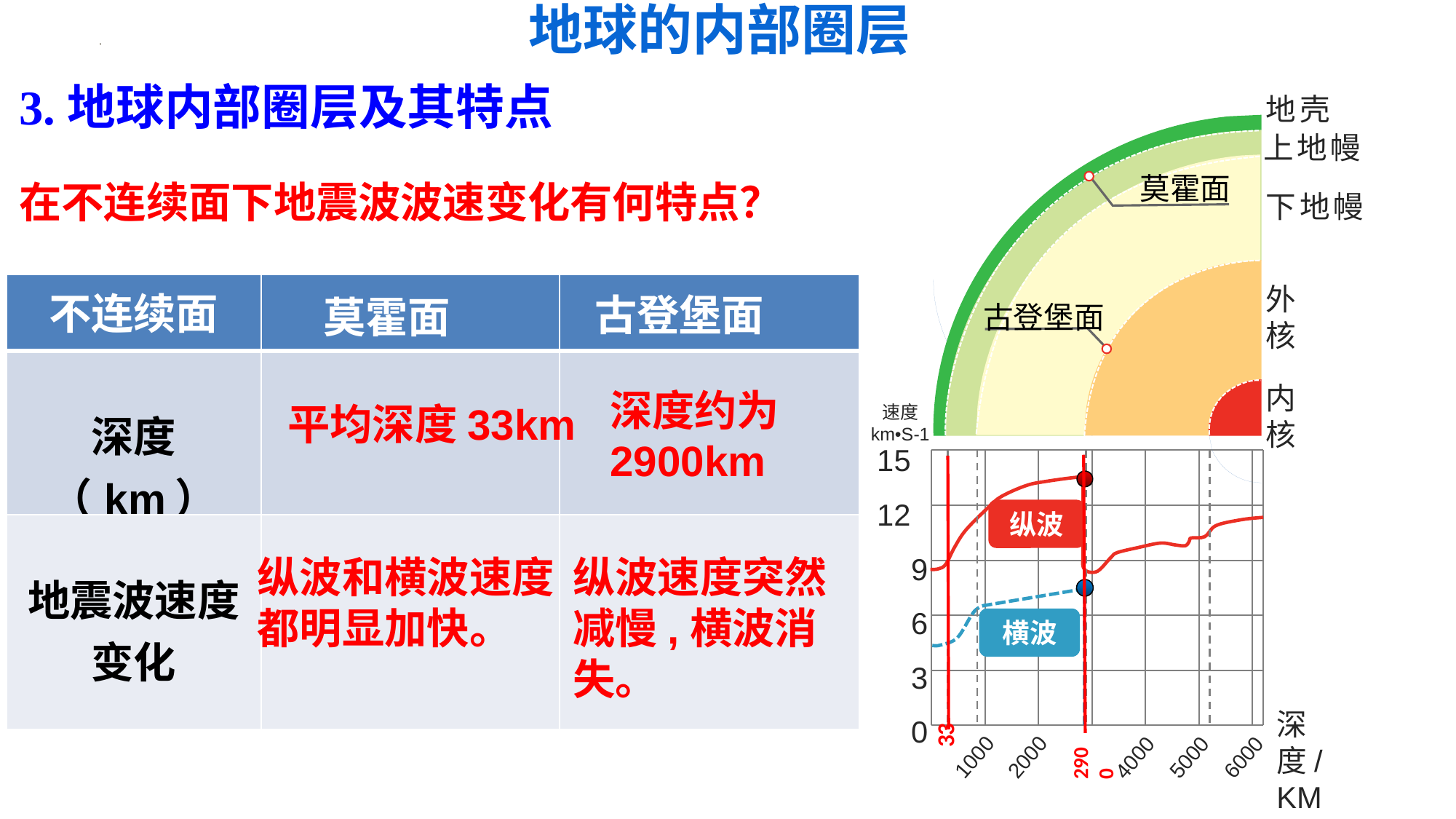

地球的内部圈层
3.地球内部圈层及其特点
地壳

上地幔

莫霍面
       在不连续面下地震波波速变化有何特点？

下地幔

外核
| 不连续面 |  |  |
| --- | --- | --- |
| 深度（km） |  |  |
| 地震波速度变化 |  |  |

古登堡面
莫霍面
古登堡面

内核
深度约为
2900km

平均深度33km
速度
km•S-1
内核
15

2900
33

12

纵波
9
纵波和横波速度
都明显加快。
纵波速度突然减慢,横波消失。

6
横波
3
深度/KM
0
3000
1000
2000
5000
6000
4000